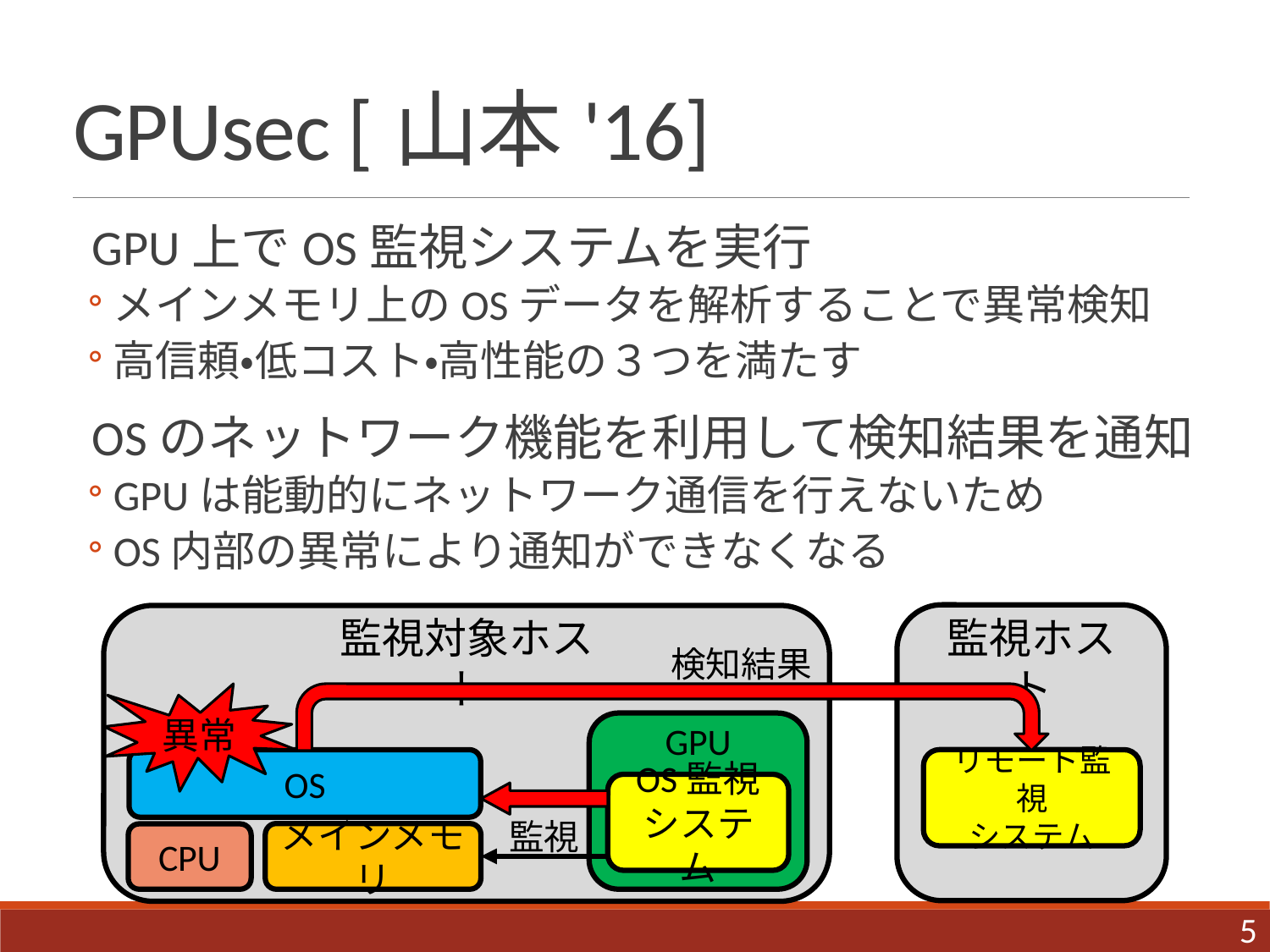

# GPUsec [山本'16]
GPU上でOS監視システムを実行
メインメモリ上のOSデータを解析することで異常検知
高信頼・低コスト・高性能の３つを満たす
OSのネットワーク機能を利用して検知結果を通知
GPUは能動的にネットワーク通信を行えないため
OS内部の異常により通知ができなくなる

監視対象ホスト
監視ホスト

検知結果
異常

GPU

OS
リモート監視
システム
OS監視
システム

監視
メインメモリ
CPU
5